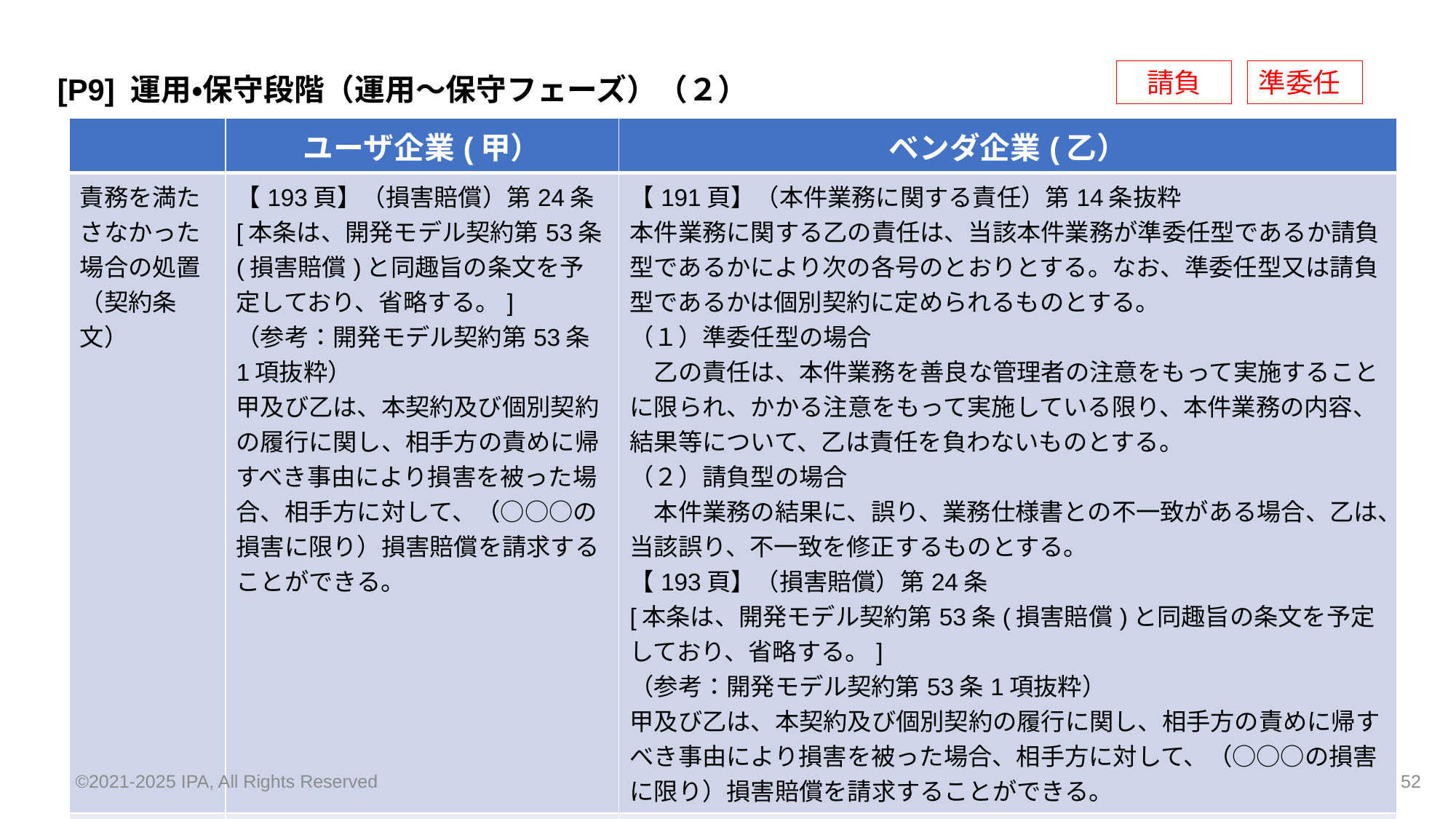

請負
準委任
[P9] 運用・保守段階（運用～保守フェーズ）（２）
|  | ユーザ企業(甲） | ベンダ企業(乙） |
| --- | --- | --- |
| 責務を満たさなかった場合の処置（契約条文） | 【193頁】（損害賠償）第24条 [本条は、開発モデル契約第53条(損害賠償)と同趣旨の条文を予定しており、省略する。] （参考：開発モデル契約第53条1項抜粋） 甲及び乙は、本契約及び個別契約の履行に関し、相手方の責めに帰すべき事由により損害を被った場合、相手方に対して、（○○○の損害に限り）損害賠償を請求することができる。 | 【191頁】（本件業務に関する責任）第14条抜粋 本件業務に関する乙の責任は、当該本件業務が準委任型であるか請負型であるかにより次の各号のとおりとする。なお、準委任型又は請負型であるかは個別契約に定められるものとする。 （１）準委任型の場合 　乙の責任は、本件業務を善良な管理者の注意をもって実施することに限られ、かかる注意をもって実施している限り、本件業務の内容、結果等について、乙は責任を負わないものとする。 （２）請負型の場合 　本件業務の結果に、誤り、業務仕様書との不一致がある場合、乙は、当該誤り、不一致を修正するものとする。 【193頁】（損害賠償）第24条 [本条は、開発モデル契約第53条(損害賠償)と同趣旨の条文を予定しており、省略する。] （参考：開発モデル契約第53条1項抜粋） 甲及び乙は、本契約及び個別契約の履行に関し、相手方の責めに帰すべき事由により損害を被った場合、相手方に対して、（○○○の損害に限り）損害賠償を請求することができる。 |
| 関連判例 (トピック別) | ー | ー |
©2021-2025 IPA, All Rights Reserved
52